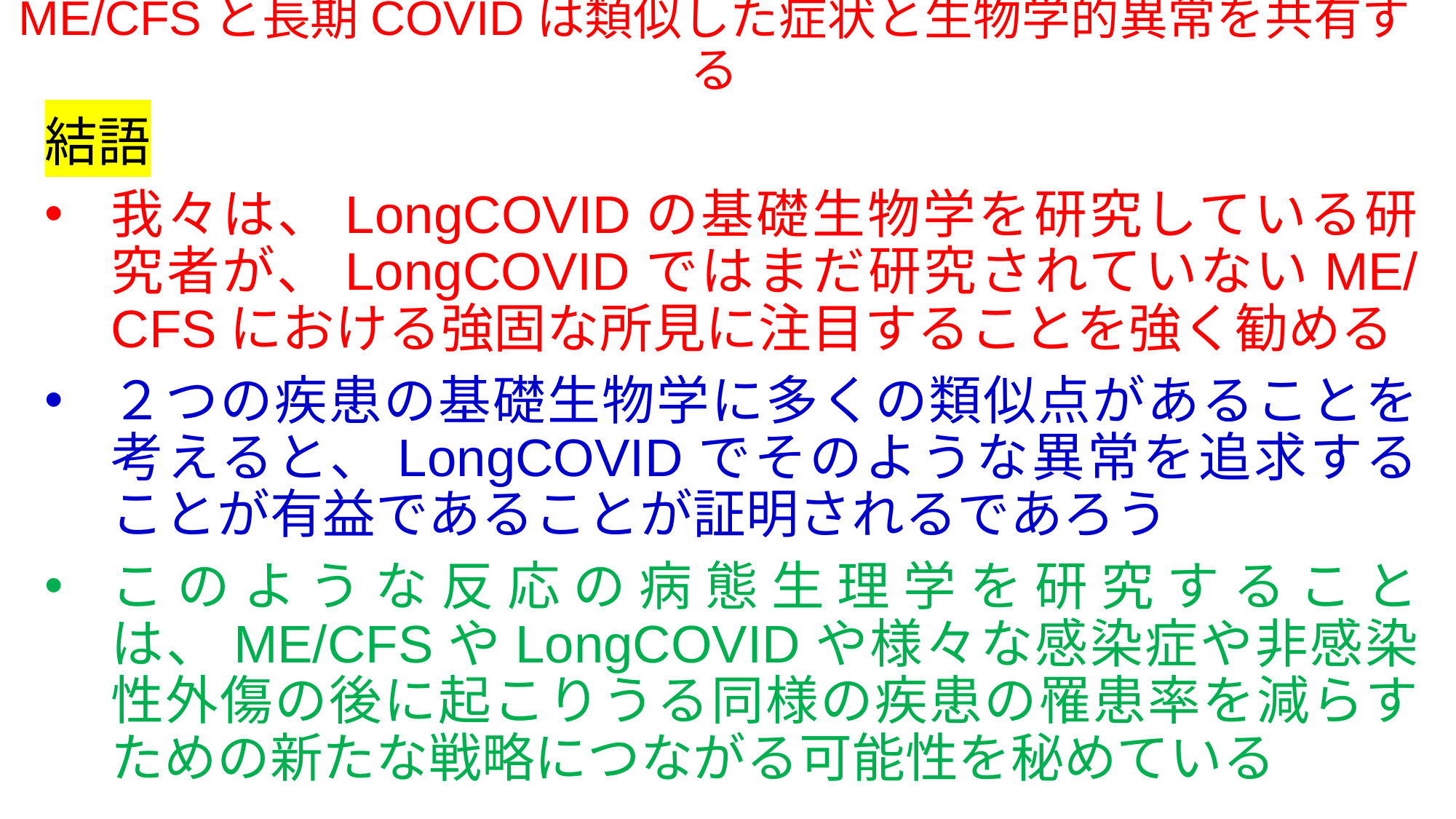

# ME/CFSと長期COVIDは類似した症状と生物学的異常を共有する
結語
我々は、LongCOVIDの基礎生物学を研究している研究者が、LongCOVIDではまだ研究されていないME/CFSにおける強固な所見に注目することを強く勧める
２つの疾患の基礎生物学に多くの類似点があることを考えると、LongCOVIDでそのような異常を追求することが有益であることが証明されるであろう
このような反応の病態生理学を研究することは、ME/CFSやLongCOVIDや様々な感染症や非感染性外傷の後に起こりうる同様の疾患の罹患率を減らすための新たな戦略につながる可能性を秘めている